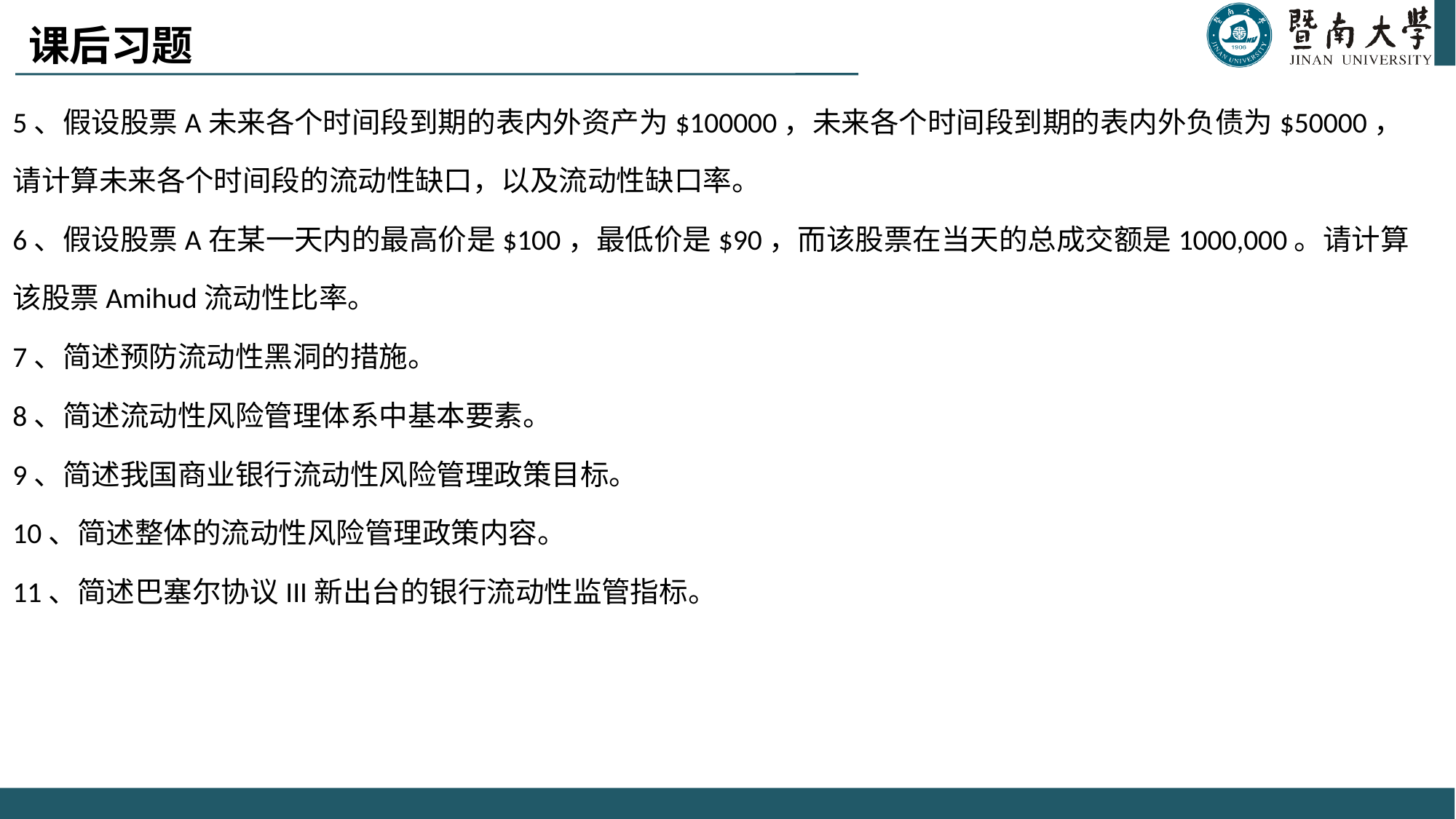

课后习题
5、假设股票A未来各个时间段到期的表内外资产为$100000，未来各个时间段到期的表内外负债为$50000，请计算未来各个时间段的流动性缺口，以及流动性缺口率。
6、假设股票A在某一天内的最高价是$100，最低价是$90，而该股票在当天的总成交额是1000,000。请计算该股票Amihud流动性比率。
7、简述预防流动性黑洞的措施。
8、简述流动性风险管理体系中基本要素。
9、简述我国商业银行流动性风险管理政策目标。
10、简述整体的流动性风险管理政策内容。
11、简述巴塞尔协议III新出台的银行流动性监管指标。